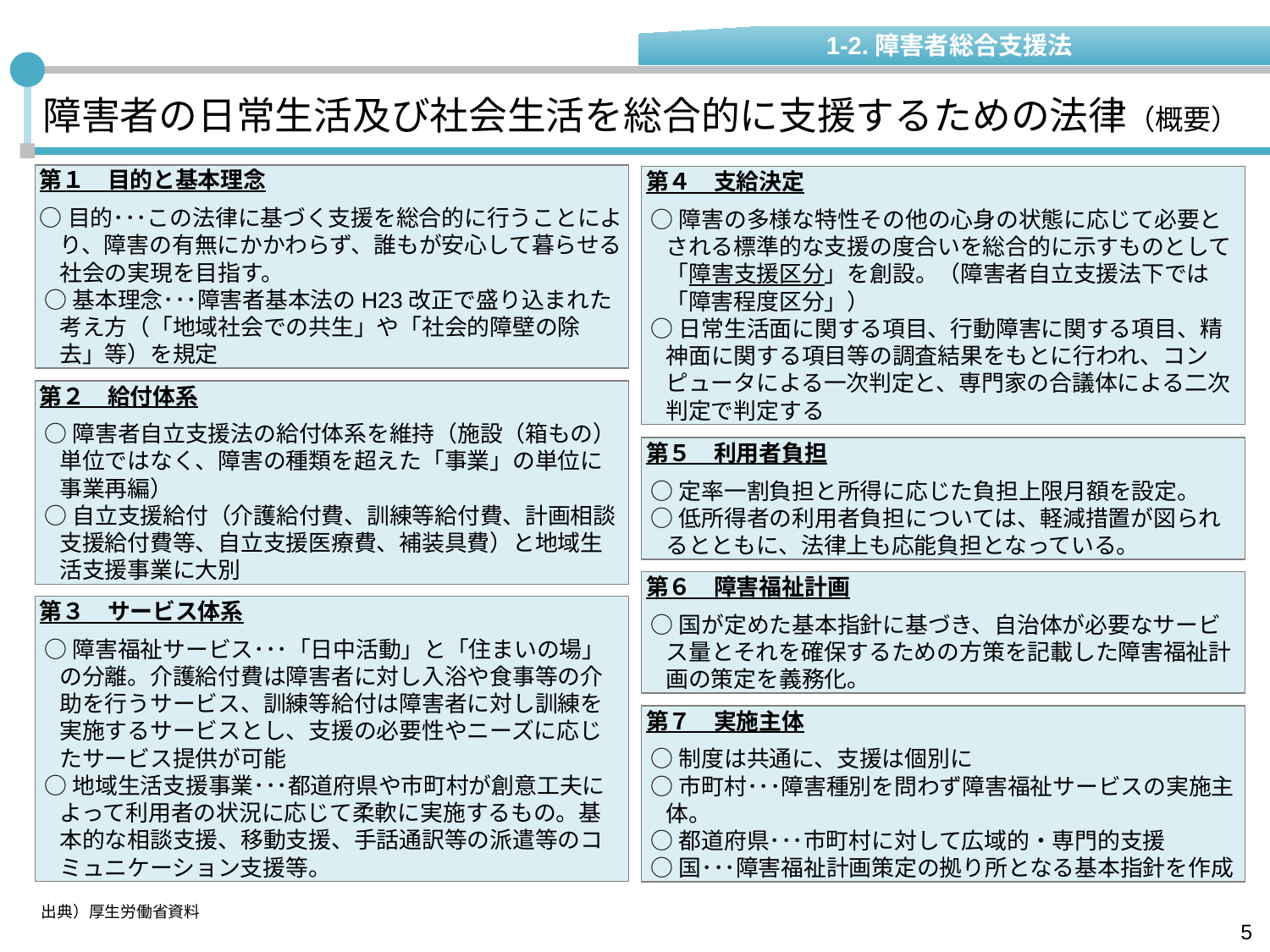

1-2.障害者総合支援法
# 障害者の日常生活及び社会生活を総合的に支援するための法律（概要）
第１　目的と基本理念
○目的･･･この法律に基づく支援を総合的に行うことにより、障害の有無にかかわらず、誰もが安心して暮らせる社会の実現を目指す。
○基本理念･･･障害者基本法のH23改正で盛り込まれた考え方（「地域社会での共生」や「社会的障壁の除去」等）を規定
第４　支給決定
○障害の多様な特性その他の心身の状態に応じて必要とされる標準的な支援の度合いを総合的に示すものとして「障害支援区分」を創設。（障害者自立支援法下では「障害程度区分」）
○日常生活面に関する項目、行動障害に関する項目、精神面に関する項目等の調査結果をもとに行われ、コンピュータによる一次判定と、専門家の合議体による二次判定で判定する
第２　給付体系
○障害者自立支援法の給付体系を維持（施設（箱もの）単位ではなく、障害の種類を超えた「事業」の単位に事業再編）
○自立支援給付（介護給付費、訓練等給付費、計画相談支援給付費等、自立支援医療費、補装具費）と地域生活支援事業に大別
第５　利用者負担
○定率一割負担と所得に応じた負担上限月額を設定。
○低所得者の利用者負担については、軽減措置が図られるとともに、法律上も応能負担となっている。
第６　障害福祉計画
○国が定めた基本指針に基づき、自治体が必要なサービス量とそれを確保するための方策を記載した障害福祉計画の策定を義務化。
第３　サービス体系
○障害福祉サービス･･･「日中活動」と「住まいの場」の分離。介護給付費は障害者に対し入浴や食事等の介助を行うサービス、訓練等給付は障害者に対し訓練を実施するサービスとし、支援の必要性やニーズに応じたサービス提供が可能
○地域生活支援事業･･･都道府県や市町村が創意工夫によって利用者の状況に応じて柔軟に実施するもの。基本的な相談支援、移動支援、手話通訳等の派遣等のコミュニケーション支援等。
第７　実施主体
○制度は共通に、支援は個別に
○市町村･･･障害種別を問わず障害福祉サービスの実施主体。
○都道府県･･･市町村に対して広域的・専門的支援
○国･･･障害福祉計画策定の拠り所となる基本指針を作成
出典）厚生労働省資料
5